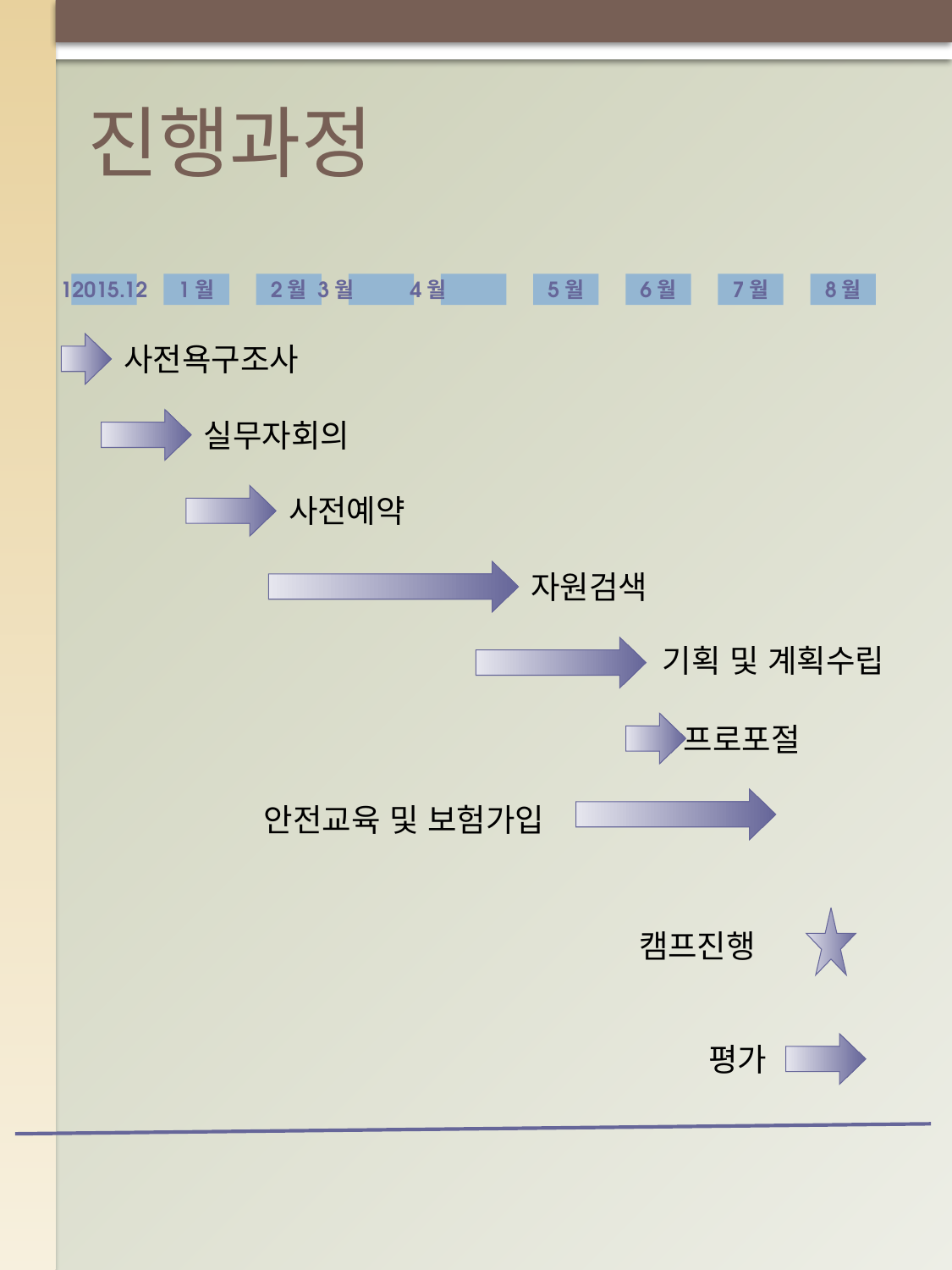

# 진행과정
12015.12
1월
2월
3월
4월
5월
6월
7월
8월

사전욕구조사

실무자회의
사전예약

자원검색

기획 및 계획수립

프로포절

안전교육 및 보험가입

캠프진행
평가